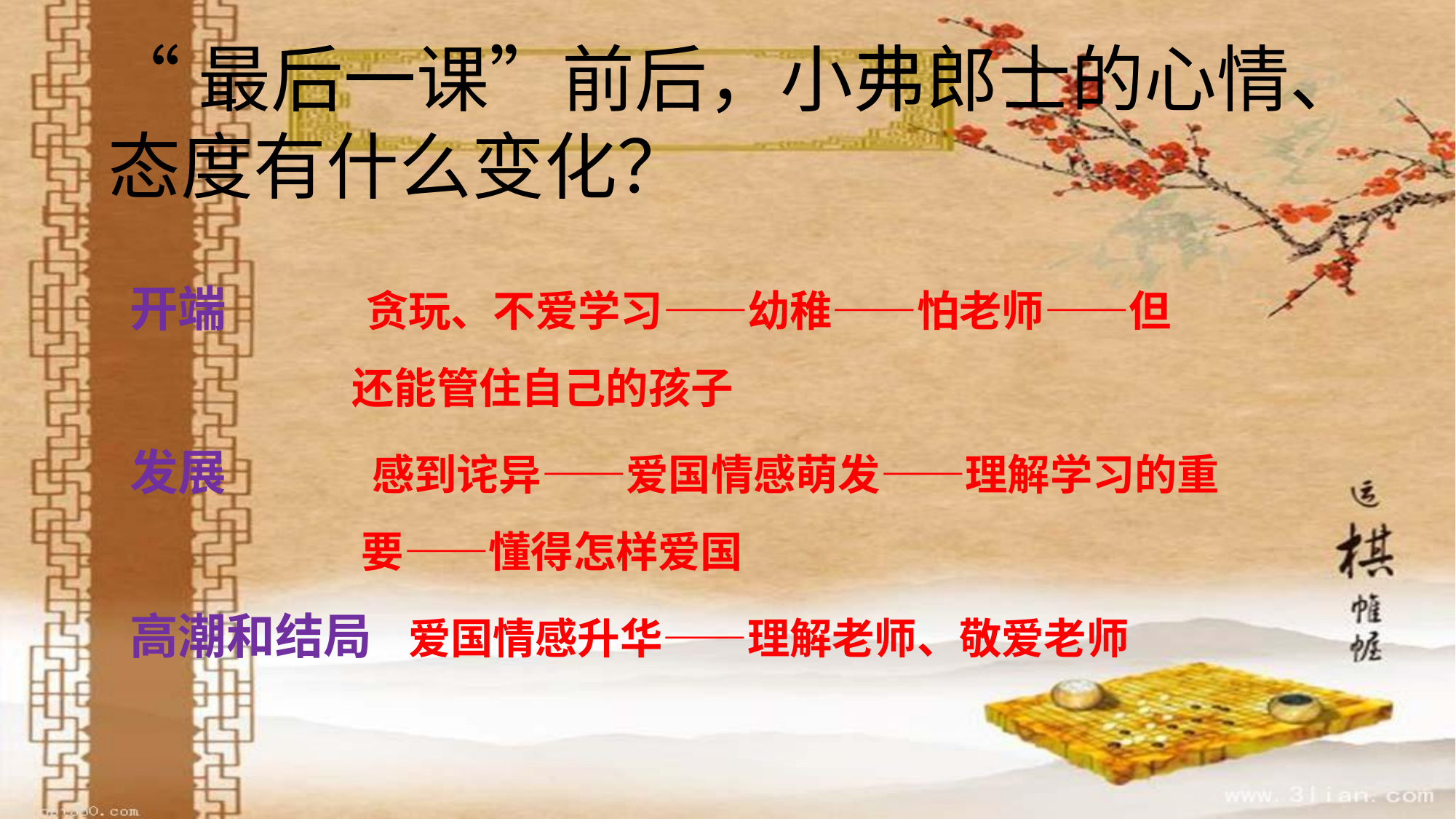

“最后一课”前后，小弗郎士的心情、态度有什么变化？
开端                     贪玩、不爱学习——幼稚——怕老师——但
                      还能管住自己的孩子
发展               感到诧异——爱国情感萌发——理解学习的重
                       要——懂得怎样爱国
高潮和结局     爱国情感升华——理解老师、敬爱老师